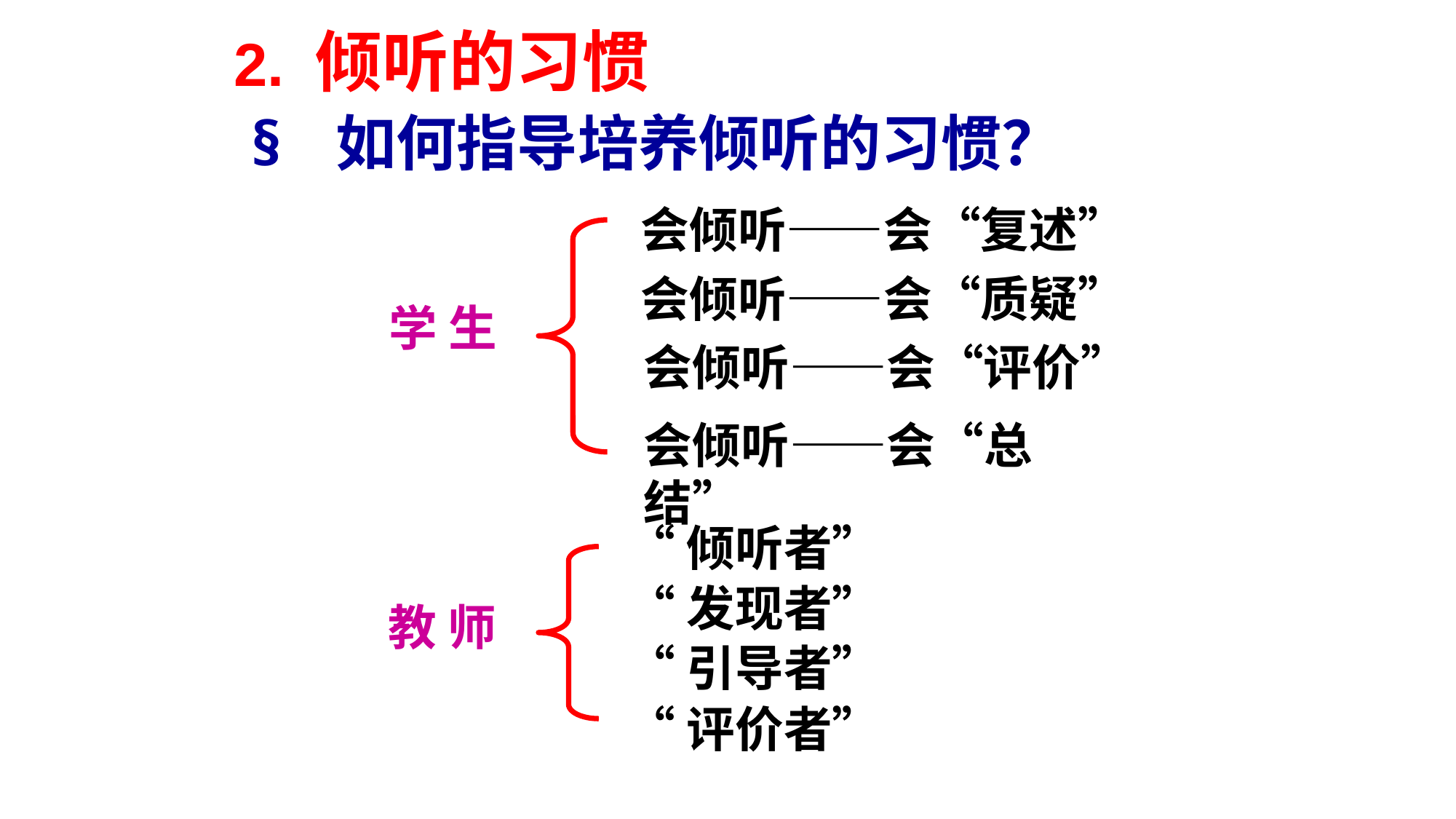

2. 倾听的习惯
§ 如何指导培养倾听的习惯？
 会倾听——会“复述”

 会倾听——会“质疑”
学 生
会倾听——会“评价”
会倾听——会“总结”
“倾听者”

“发现者”
教 师
“引导者”
“评价者”